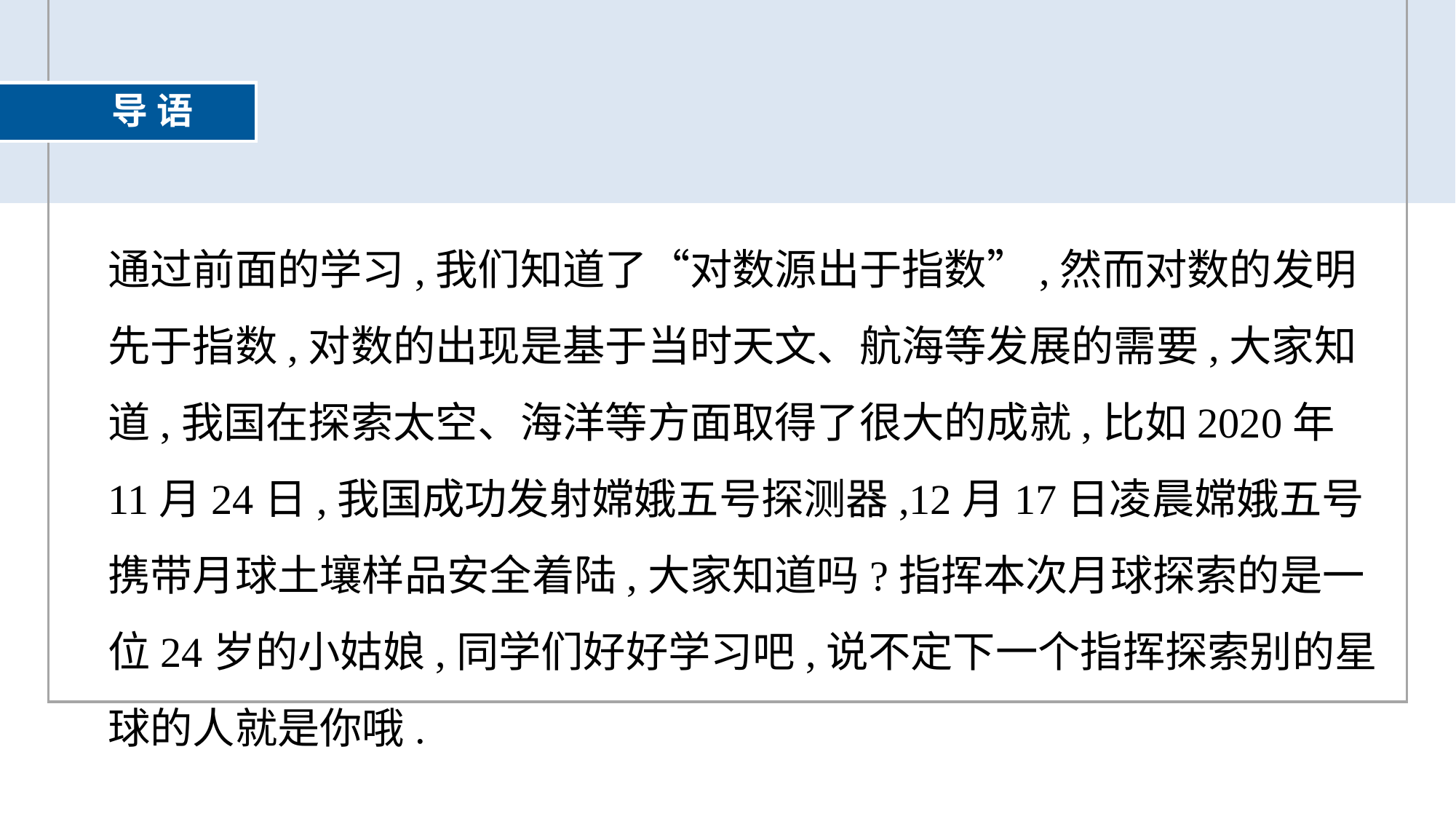

导 语

通过前面的学习,我们知道了“对数源出于指数”,然而对数的发明先于指数,对数的出现是基于当时天文、航海等发展的需要,大家知道,我国在探索太空、海洋等方面取得了很大的成就,比如2020年11月24日,我国成功发射嫦娥五号探测器,12月17日凌晨嫦娥五号携带月球土壤样品安全着陆,大家知道吗?指挥本次月球探索的是一位24岁的小姑娘,同学们好好学习吧,说不定下一个指挥探索别的星球的人就是你哦.